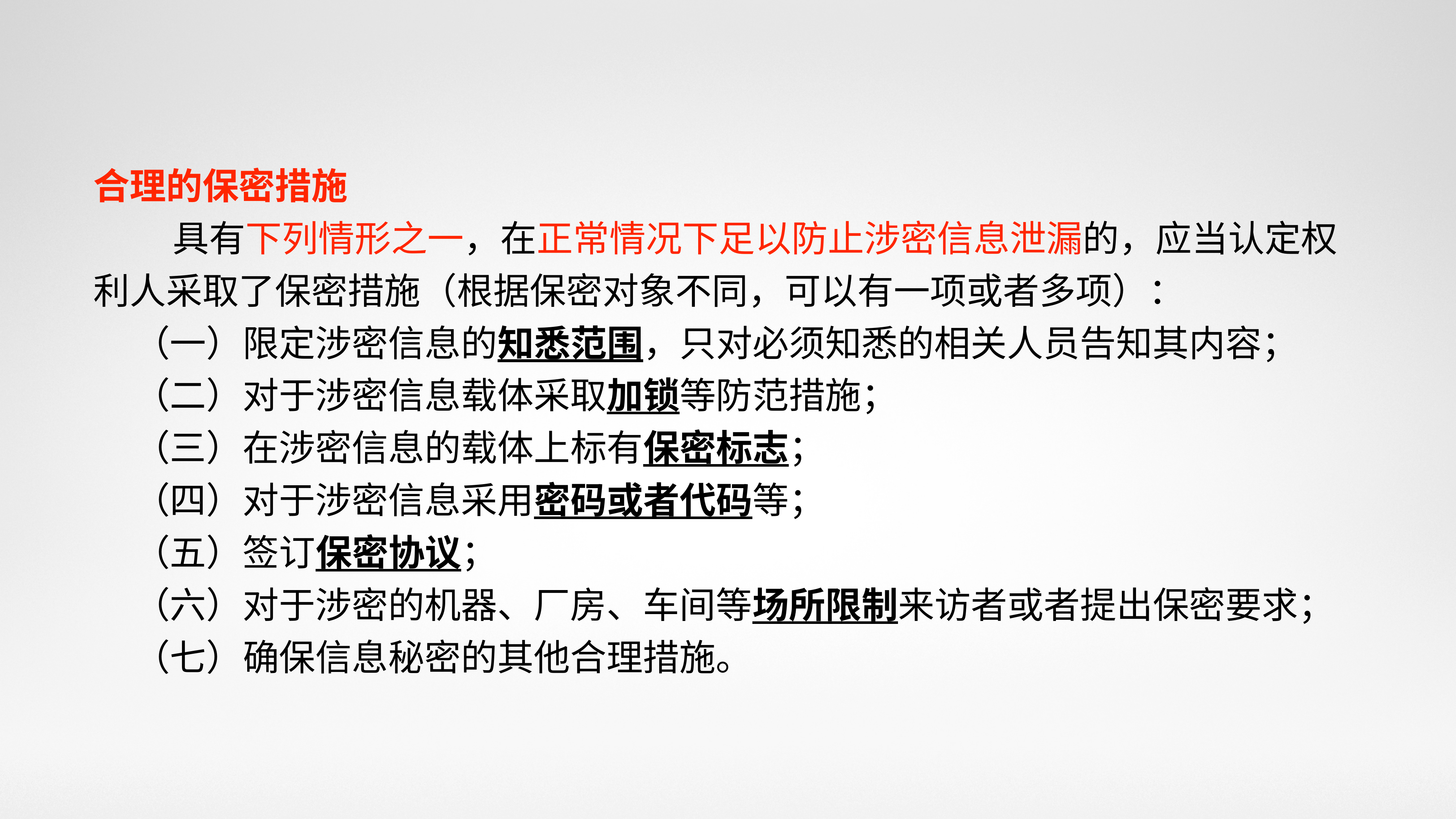

合理的保密措施
       具有下列情形之一，在正常情况下足以防止涉密信息泄漏的，应当认定权利人采取了保密措施（根据保密对象不同，可以有一项或者多项）：
    （一）限定涉密信息的知悉范围，只对必须知悉的相关人员告知其内容；
    （二）对于涉密信息载体采取加锁等防范措施；
    （三）在涉密信息的载体上标有保密标志；
    （四）对于涉密信息采用密码或者代码等；
    （五）签订保密协议；
    （六）对于涉密的机器、厂房、车间等场所限制来访者或者提出保密要求；
    （七）确保信息秘密的其他合理措施。